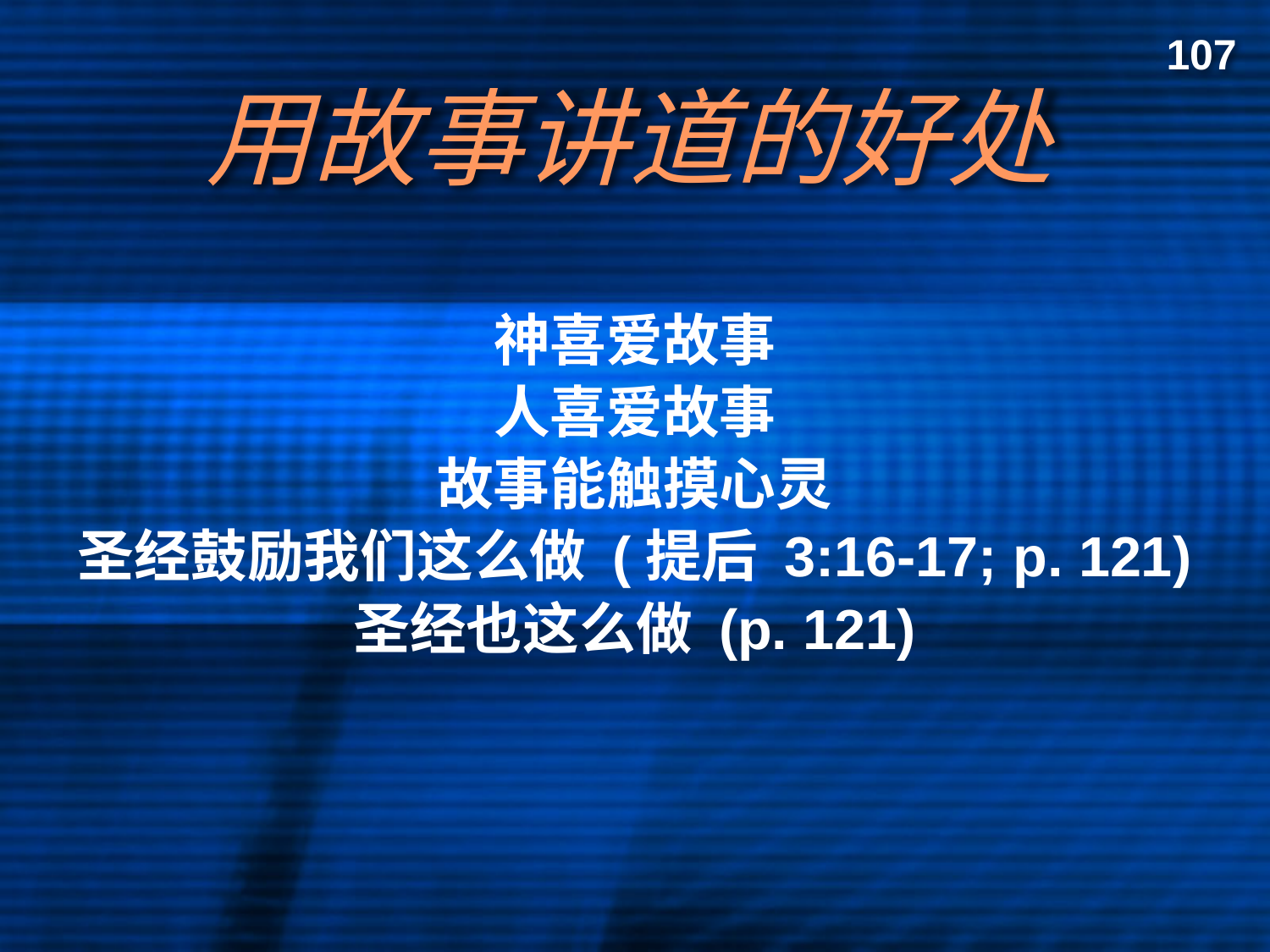

107
# 用故事讲道的好处
神喜爱故事
人喜爱故事
故事能触摸心灵
圣经鼓励我们这么做 (提后 3:16-17; p. 121)
圣经也这么做 (p. 121)